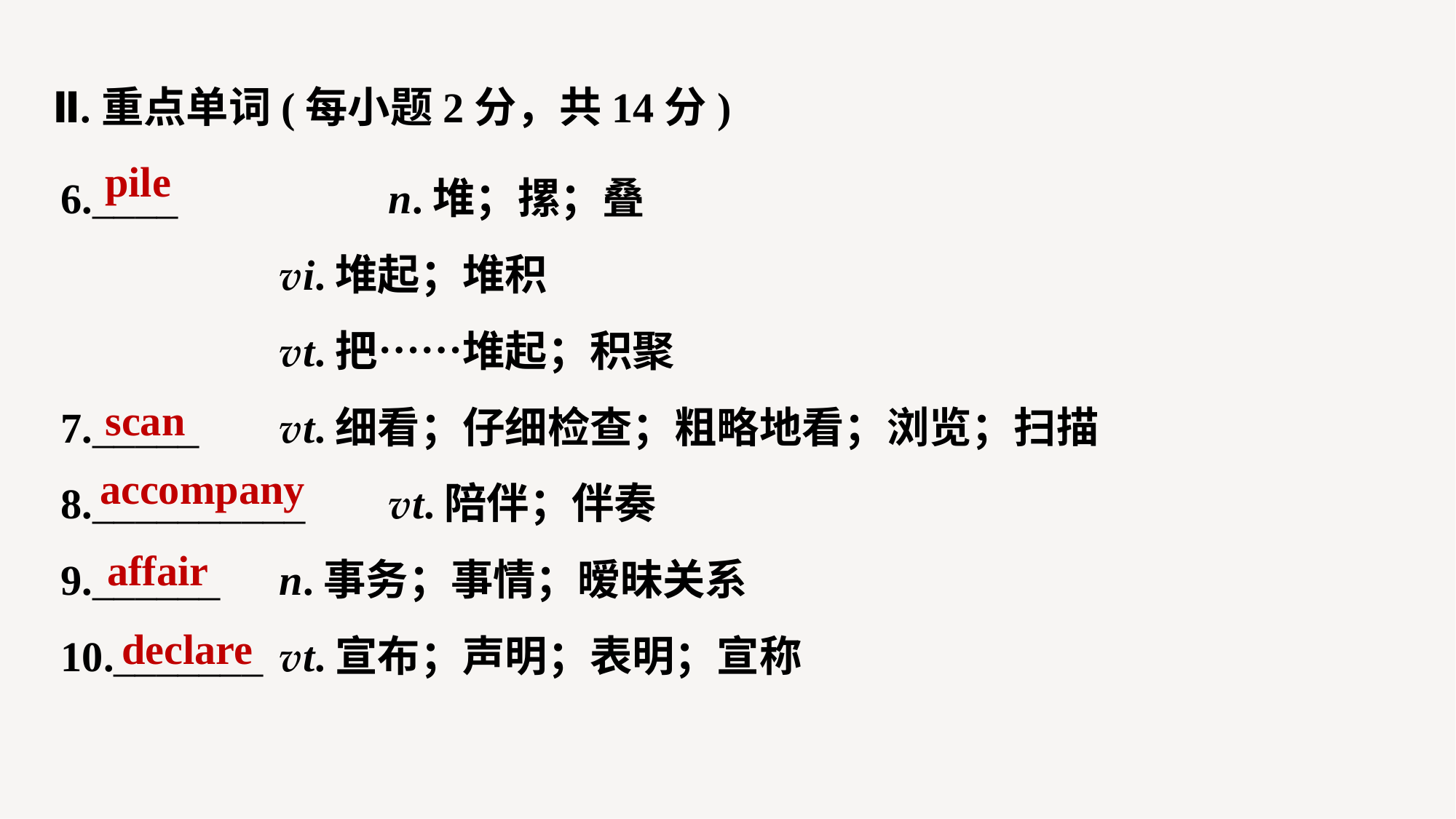

Ⅱ.重点单词(每小题2分，共14分)
6.____ 		n.堆；摞；叠
		vi.堆起；堆积
		vt.把……堆起；积聚
7._____ 	vt.细看；仔细检查；粗略地看；浏览；扫描
8.__________ 	vt.陪伴；伴奏
9.______ 	n.事务；事情；暧昧关系
10._______ 	vt.宣布；声明；表明；宣称
pile
scan
accompany
affair
declare